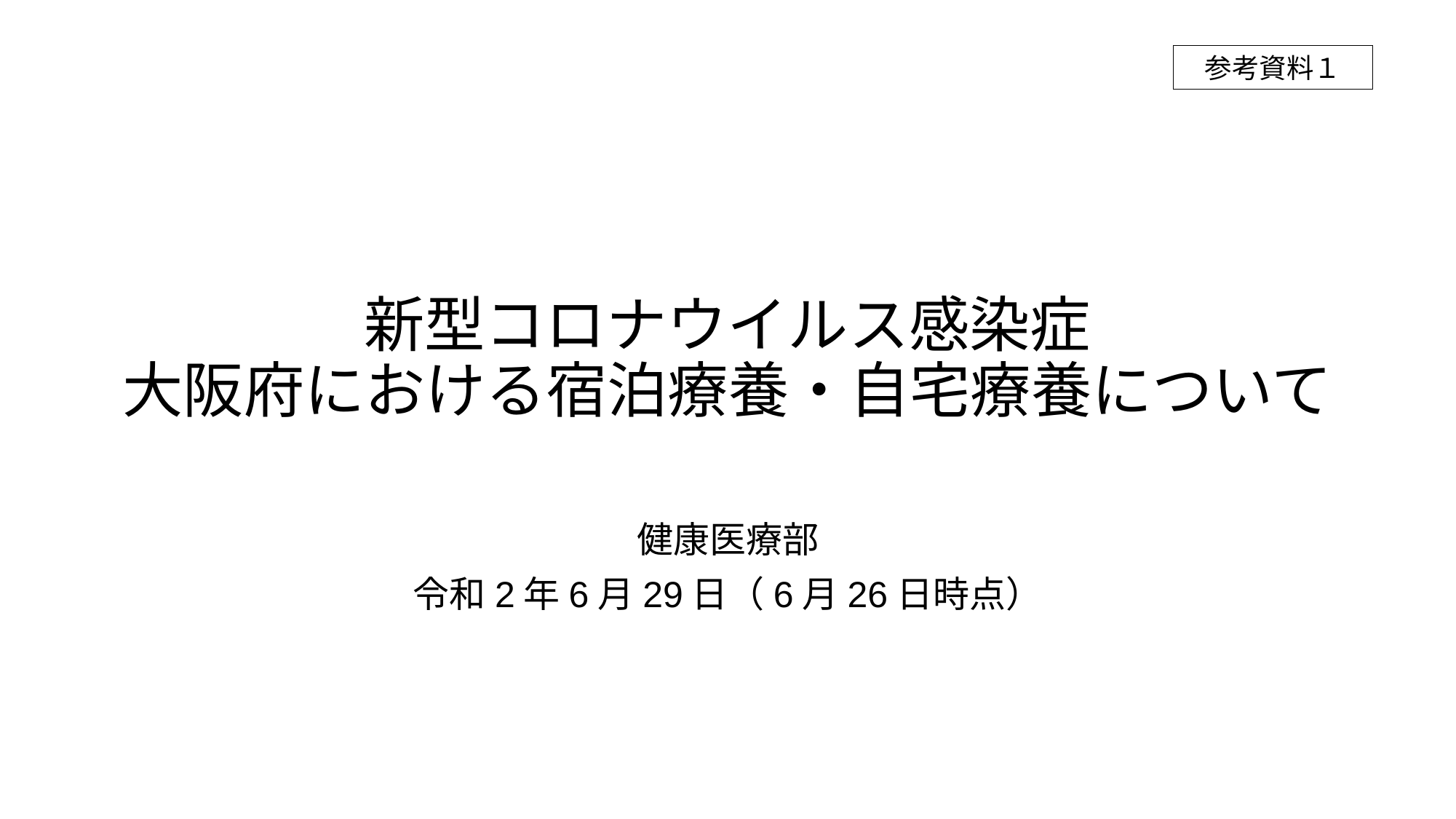

参考資料１
# 新型コロナウイルス感染症 大阪府における宿泊療養・自宅療養について
健康医療部
令和2年6月29日（6月26日時点）